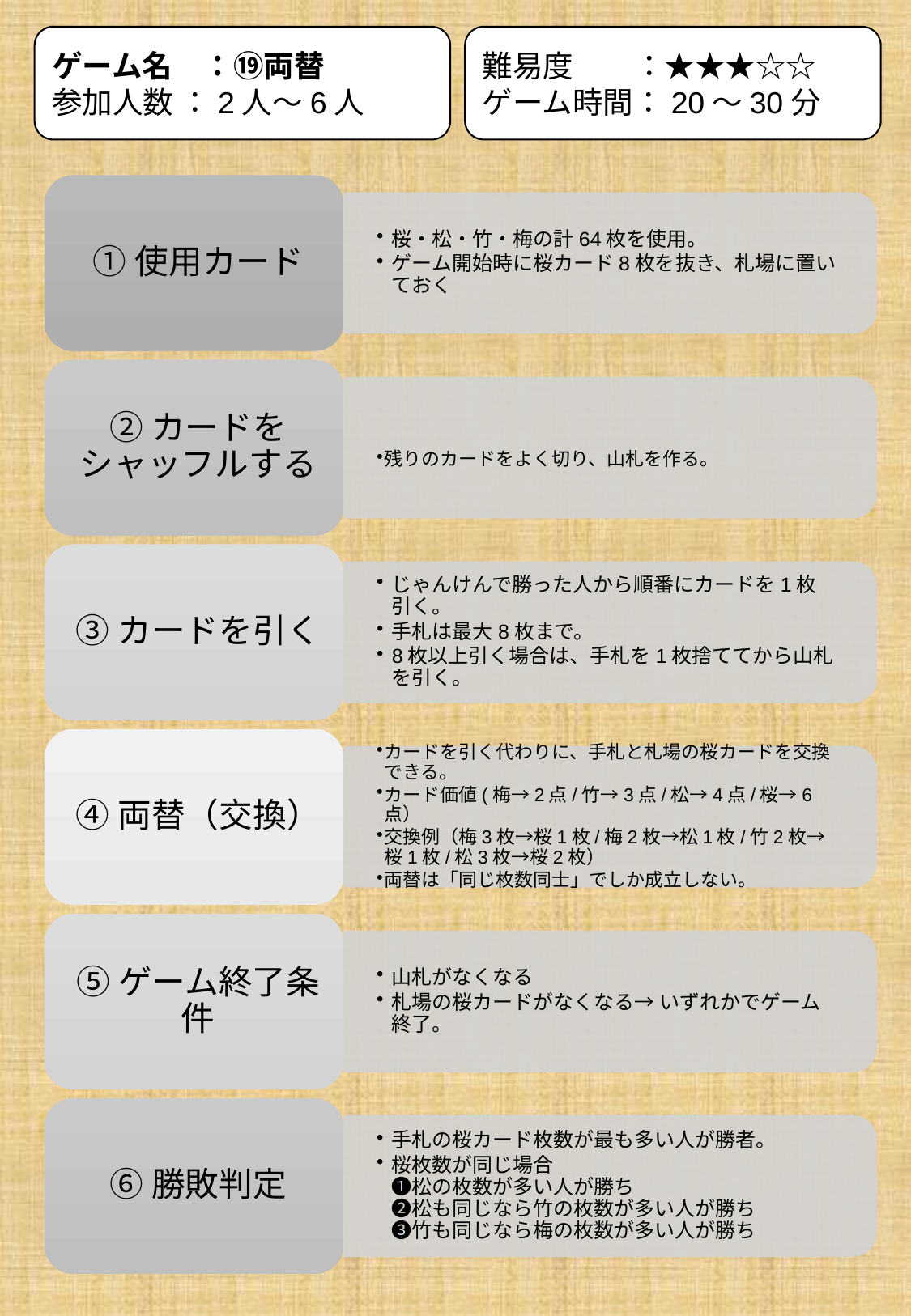

ゲーム名　：⑲両替
参加人数 ：2人～6人
難易度　　：★★★☆☆
ゲーム時間：20～30分
桜・松・竹・梅の計64枚を使用。
ゲーム開始時に桜カード8枚を抜き、札場に置いておく
①使用カード

残りのカードをよく切り、山札を作る。
②カードを
シャッフルする
じゃんけんで勝った人から順番にカードを1枚引く。
手札は最大8枚まで。
8枚以上引く場合は、手札を1枚捨ててから山札を引く。
③カードを引く
カードを引く代わりに、手札と札場の桜カードを交換できる。
カード価値(梅→2点/竹→3点/松→4点/桜→6点）
交換例（梅3枚→桜1枚/梅2枚→松1枚/竹2枚→桜1枚/松3枚→桜2枚）
両替は「同じ枚数同士」でしか成立しない。
④両替（交換）
山札がなくなる
札場の桜カードがなくなる→ いずれかでゲーム終了。
⑤ゲーム終了条件
手札の桜カード枚数が最も多い人が勝者。
桜枚数が同じ場合
❶松の枚数が多い人が勝ち
❷松も同じなら竹の枚数が多い人が勝ち
❸竹も同じなら梅の枚数が多い人が勝ち
⑥勝敗判定